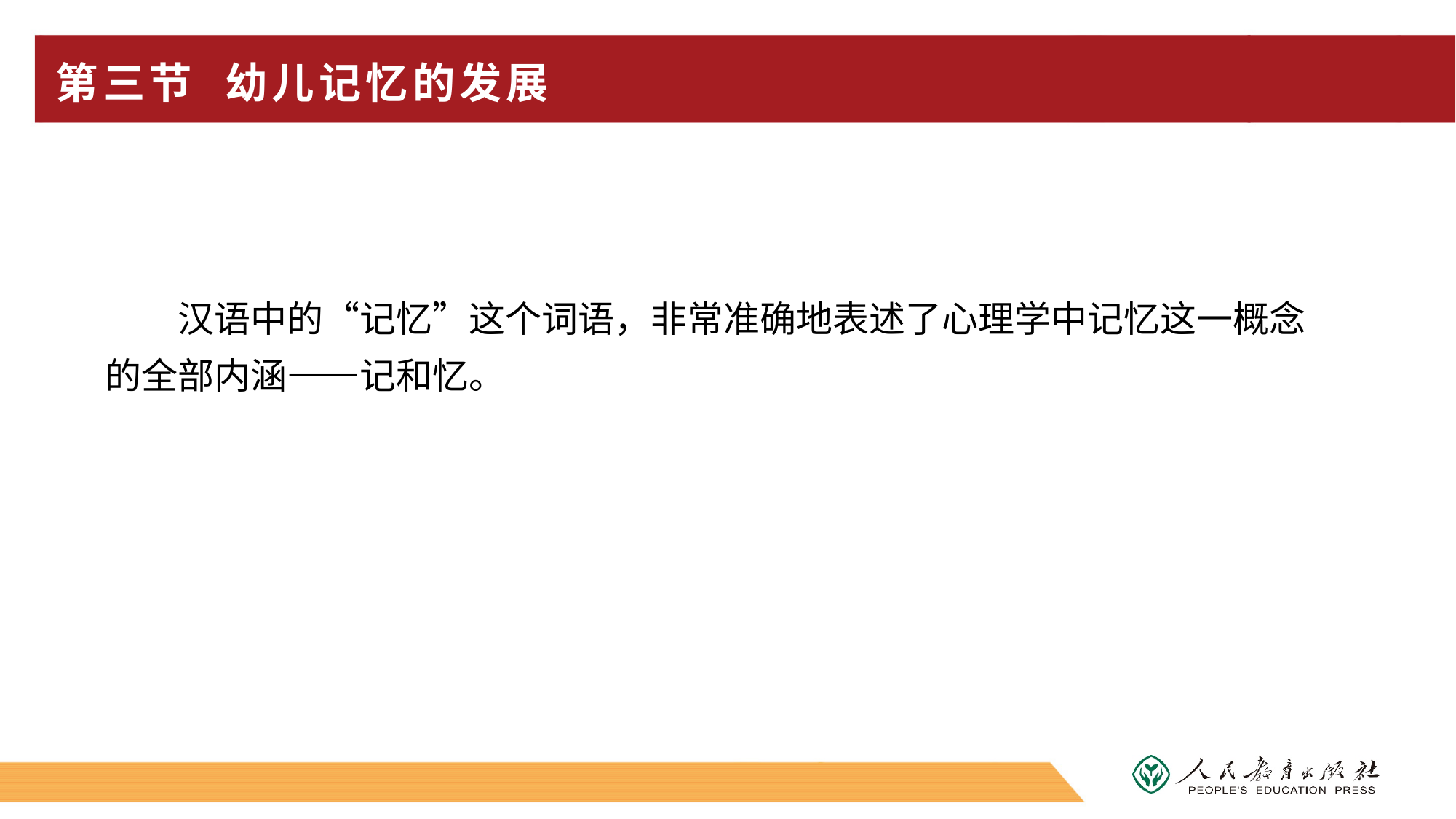

# 第三节  幼儿记忆的发展

汉语中的“记忆”这个词语，非常准确地表述了心理学中记忆这一概念的全部内涵——记和忆。